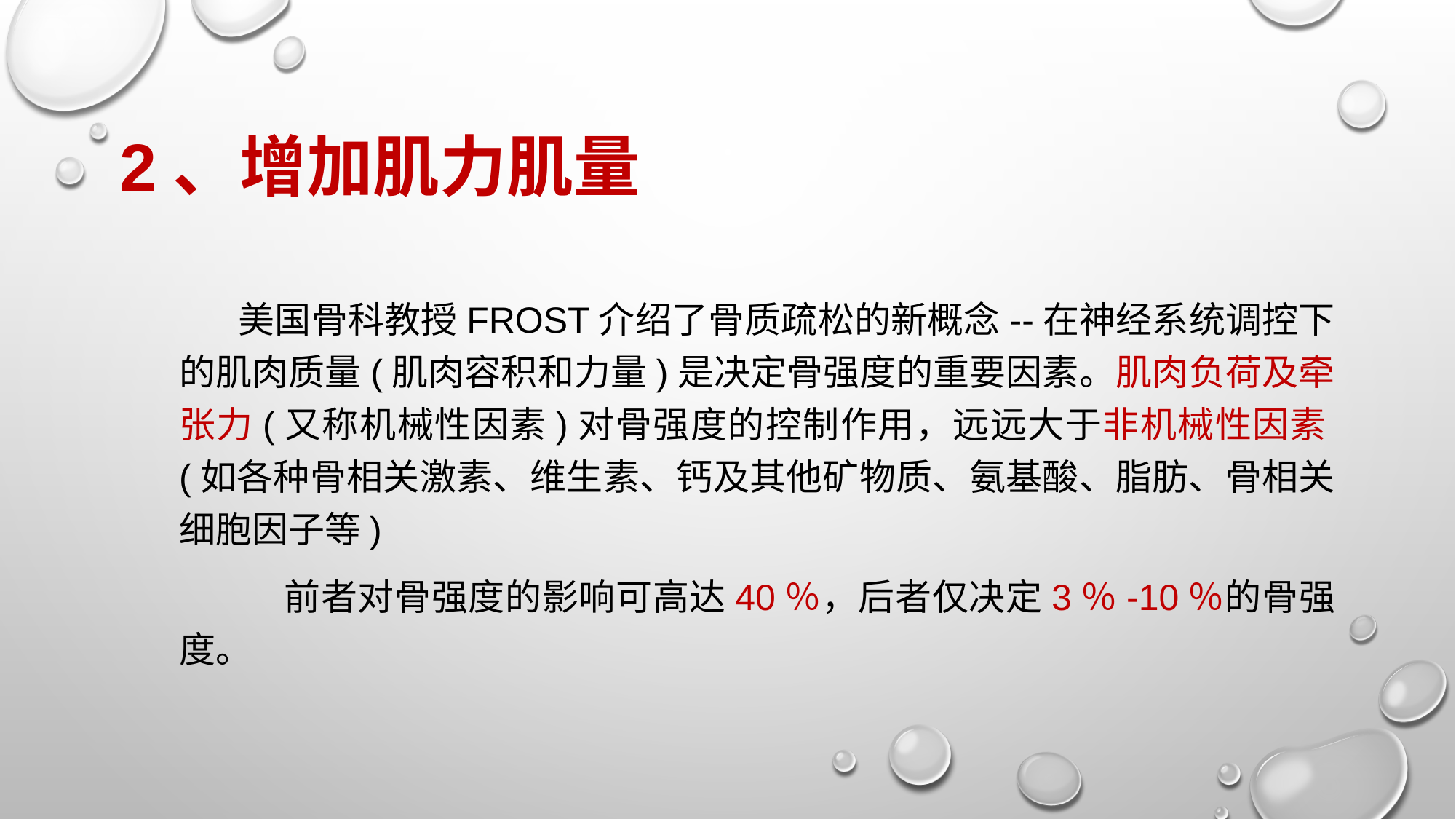

# 2、增加肌力肌量
      美国骨科教授Frost介绍了骨质疏松的新概念--在神经系统调控下的肌肉质量(肌肉容积和力量)是决定骨强度的重要因素。肌肉负荷及牵张力(又称机械性因素)对骨强度的控制作用，远远大于非机械性因素(如各种骨相关激素、维生素、钙及其他矿物质、氨基酸、脂肪、骨相关细胞因子等)
           前者对骨强度的影响可高达40％，后者仅决定3％-10％的骨强度。